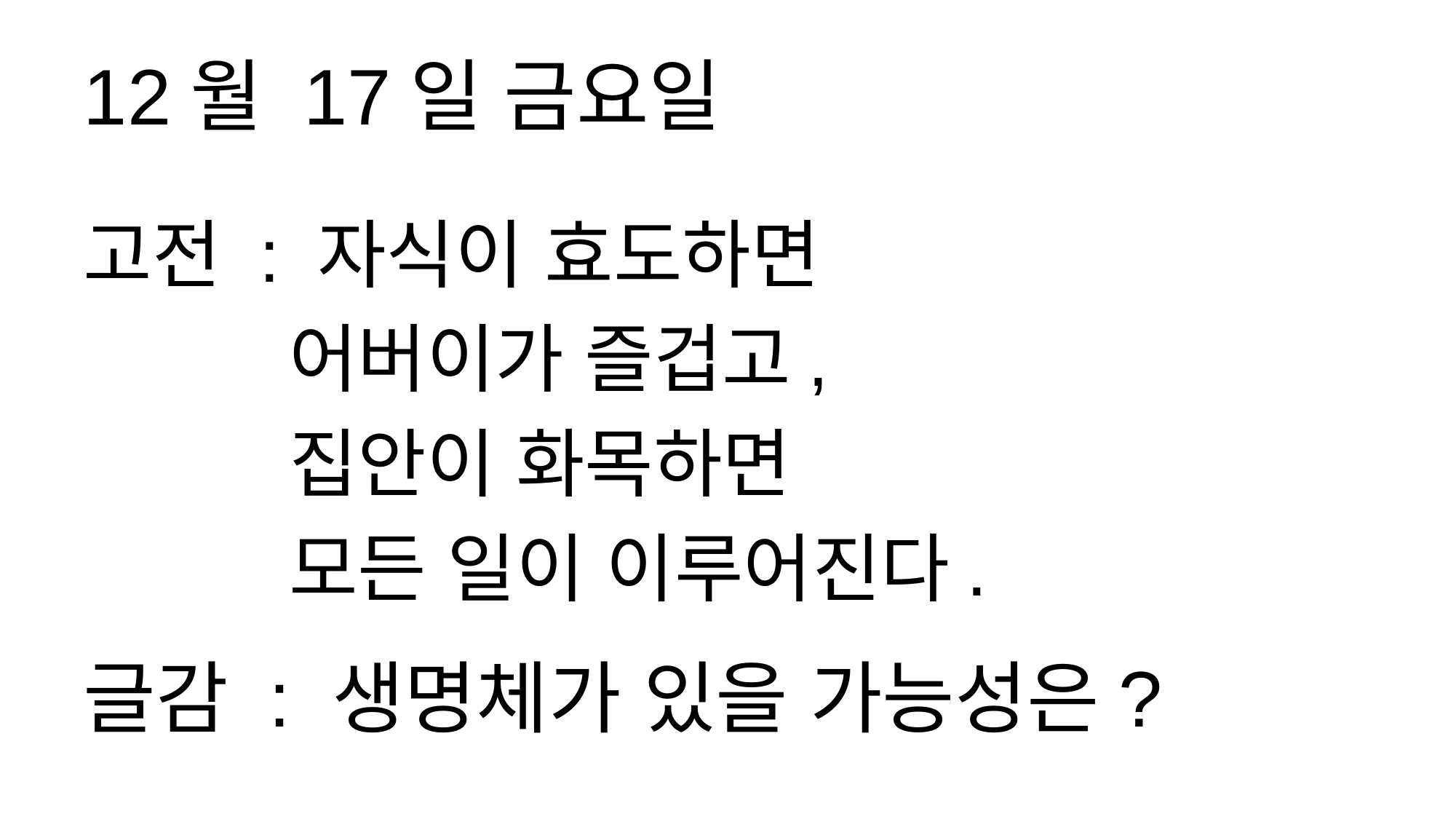

12월 17일 금요일
고전 : 자식이 효도하면
         어버이가 즐겁고,
         집안이 화목하면
         모든 일이 이루어진다.
글감 : 생명체가 있을 가능성은?